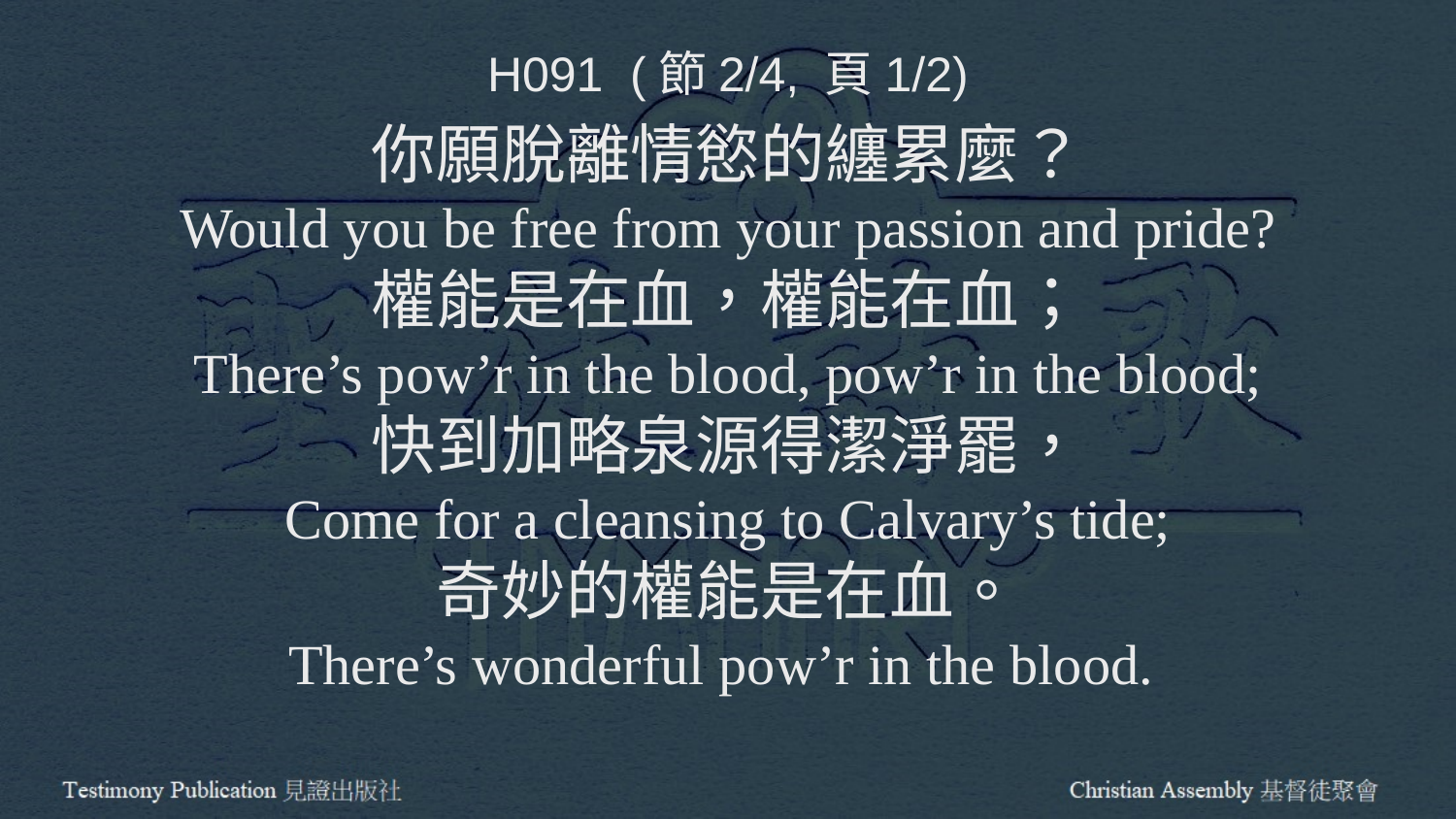

H091  (節2/4, 頁1/2)
你願脫離情慾的纏累麼？
Would you be free from your passion and pride?
權能是在血，權能在血；
There’s pow’r in the blood, pow’r in the blood;
快到加略泉源得潔淨罷，
Come for a cleansing to Calvary’s tide;
奇妙的權能是在血。
There’s wonderful pow’r in the blood.